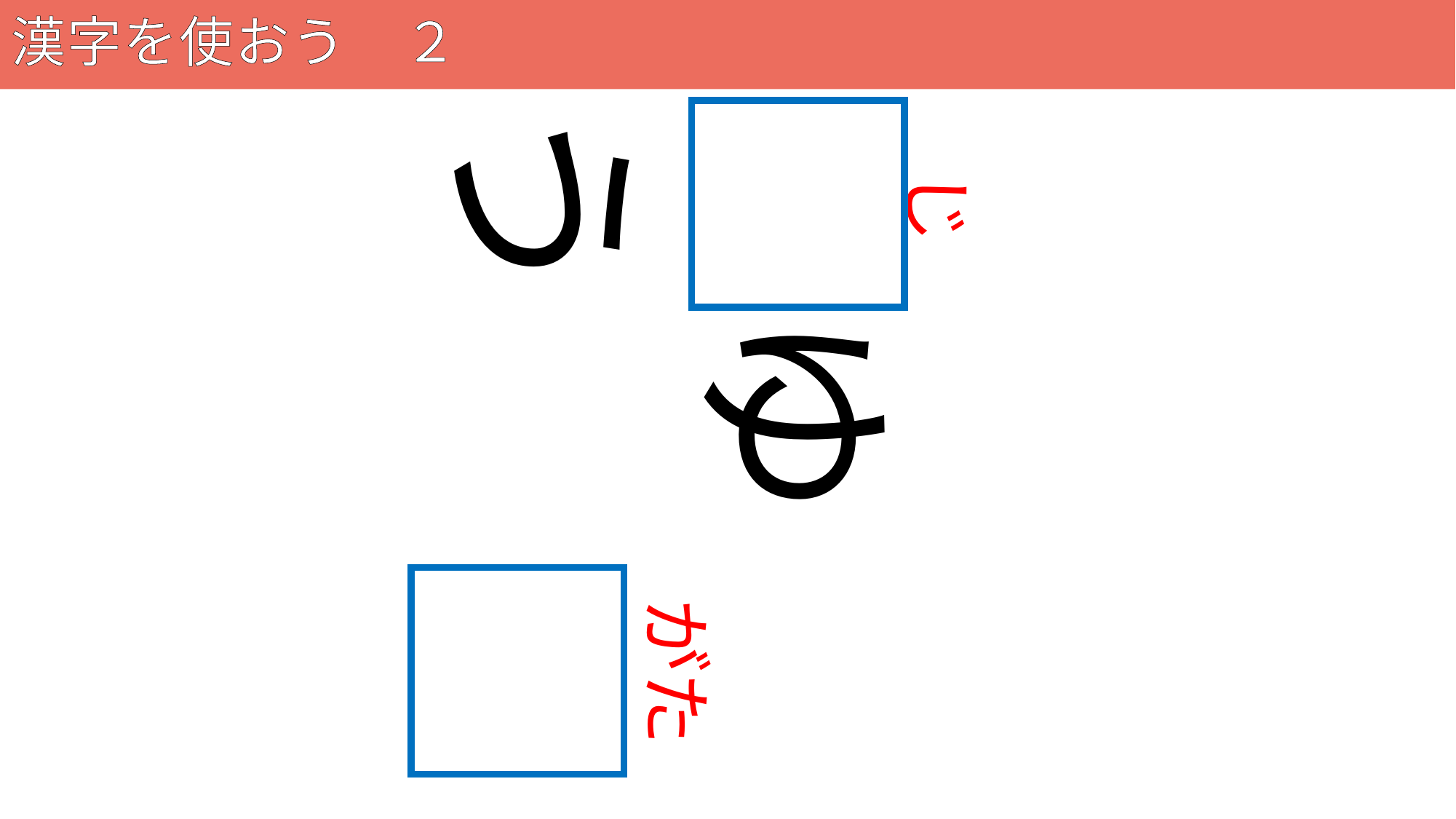

# 漢字を使おう　２
51
自ゆう

じ
形

がた